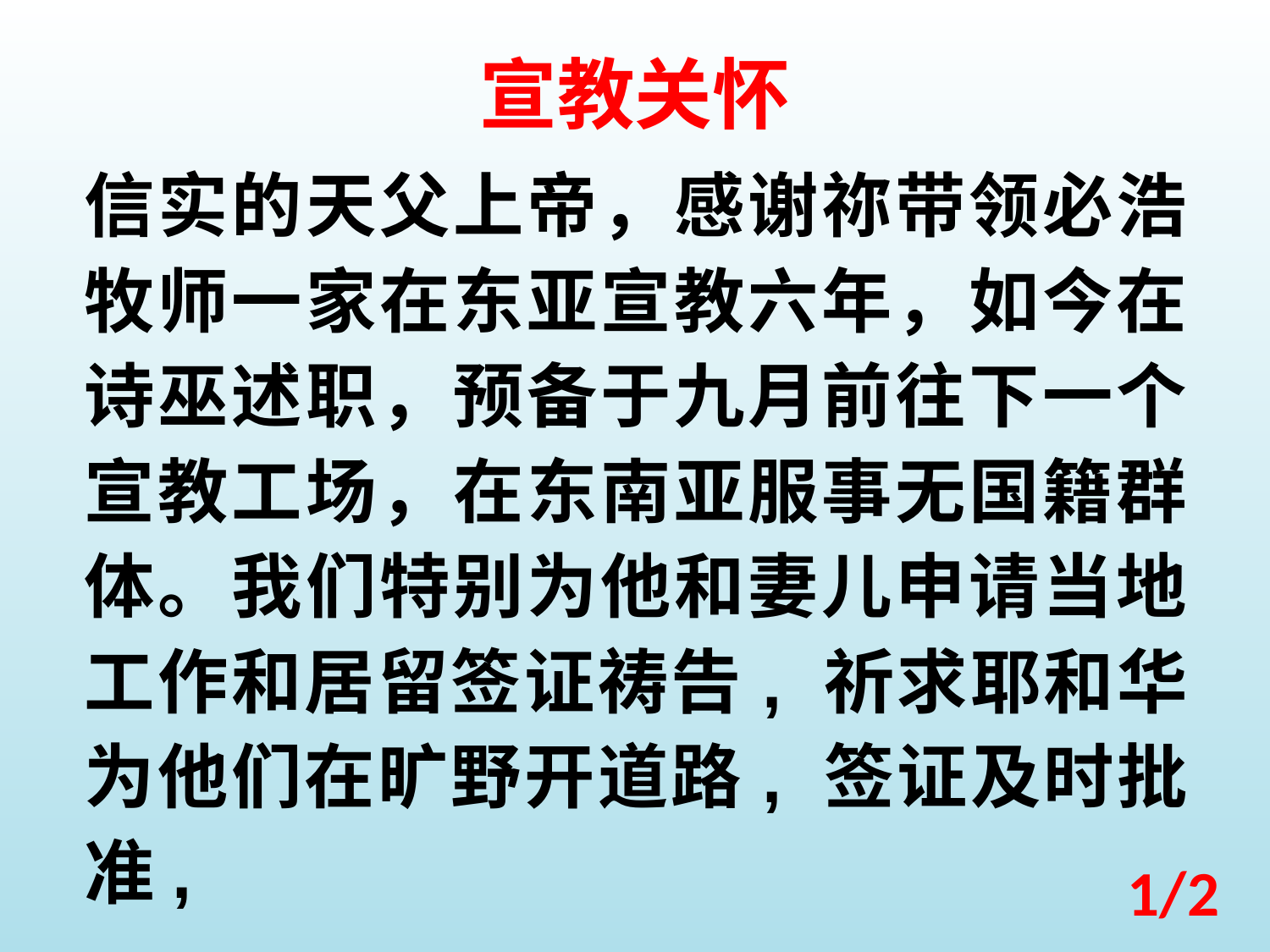

宣教关怀
信实的天父上帝，感谢祢带领必浩牧师一家在东亚宣教六年，如今在诗巫述职，预备于九月前往下一个宣教工场，在东南亚服事无国籍群体。我们特别为他和妻儿申请当地工作和居留签证祷告, 祈求耶和华为他们在旷野开道路, 签证及时批准,
1/2